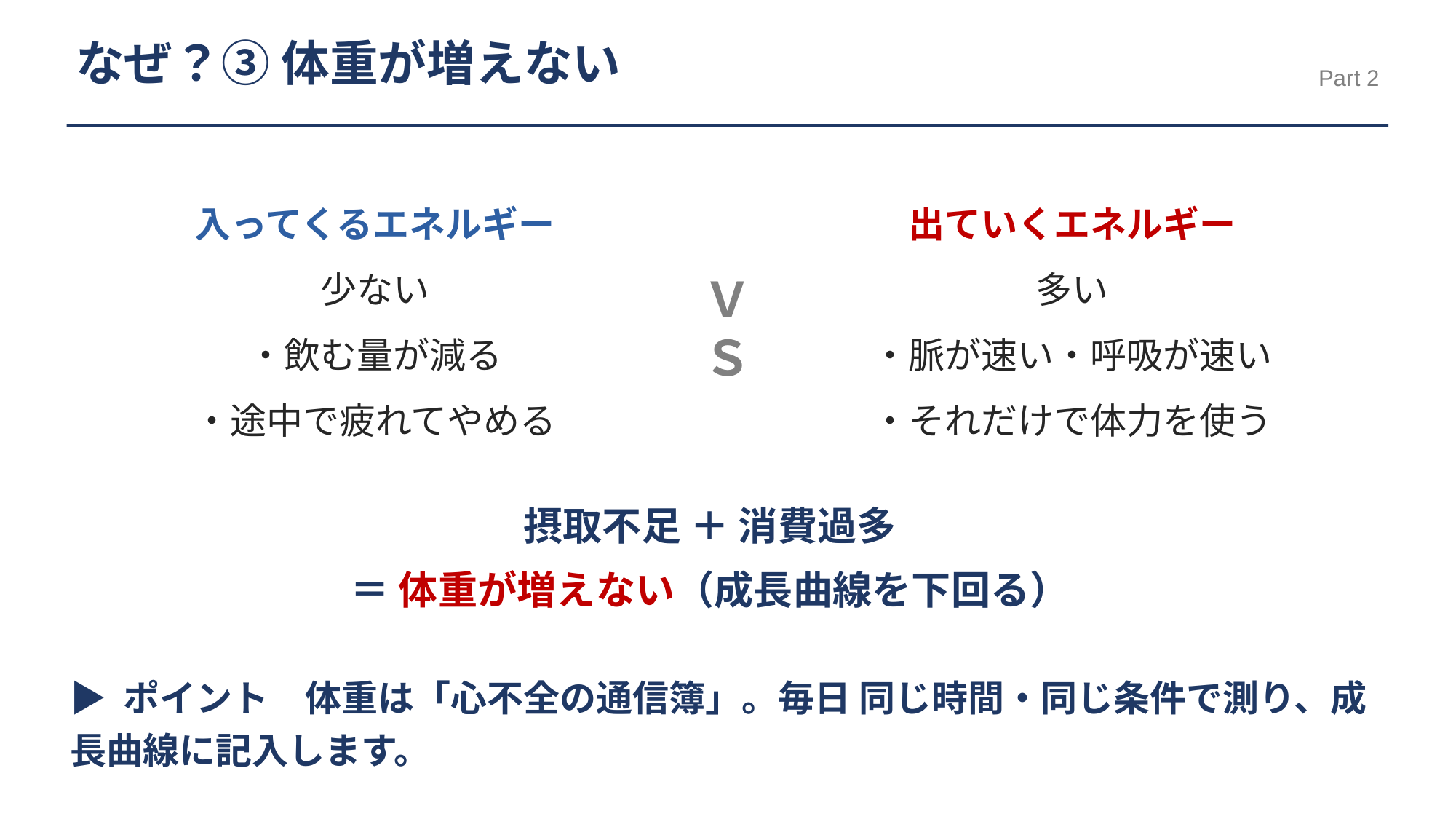

なぜ？③ 体重が増えない
Part 2

入ってくるエネルギー
少ない
・飲む量が減る
・途中で疲れてやめる
出ていくエネルギー
多い
・脈が速い・呼吸が速い
・それだけで体力を使う

ＶＳ
摂取不足 ＋ 消費過多
＝ 体重が増えない（成長曲線を下回る）
▶ ポイント　体重は「心不全の通信簿」。毎日 同じ時間・同じ条件で測り、成長曲線に記入します。